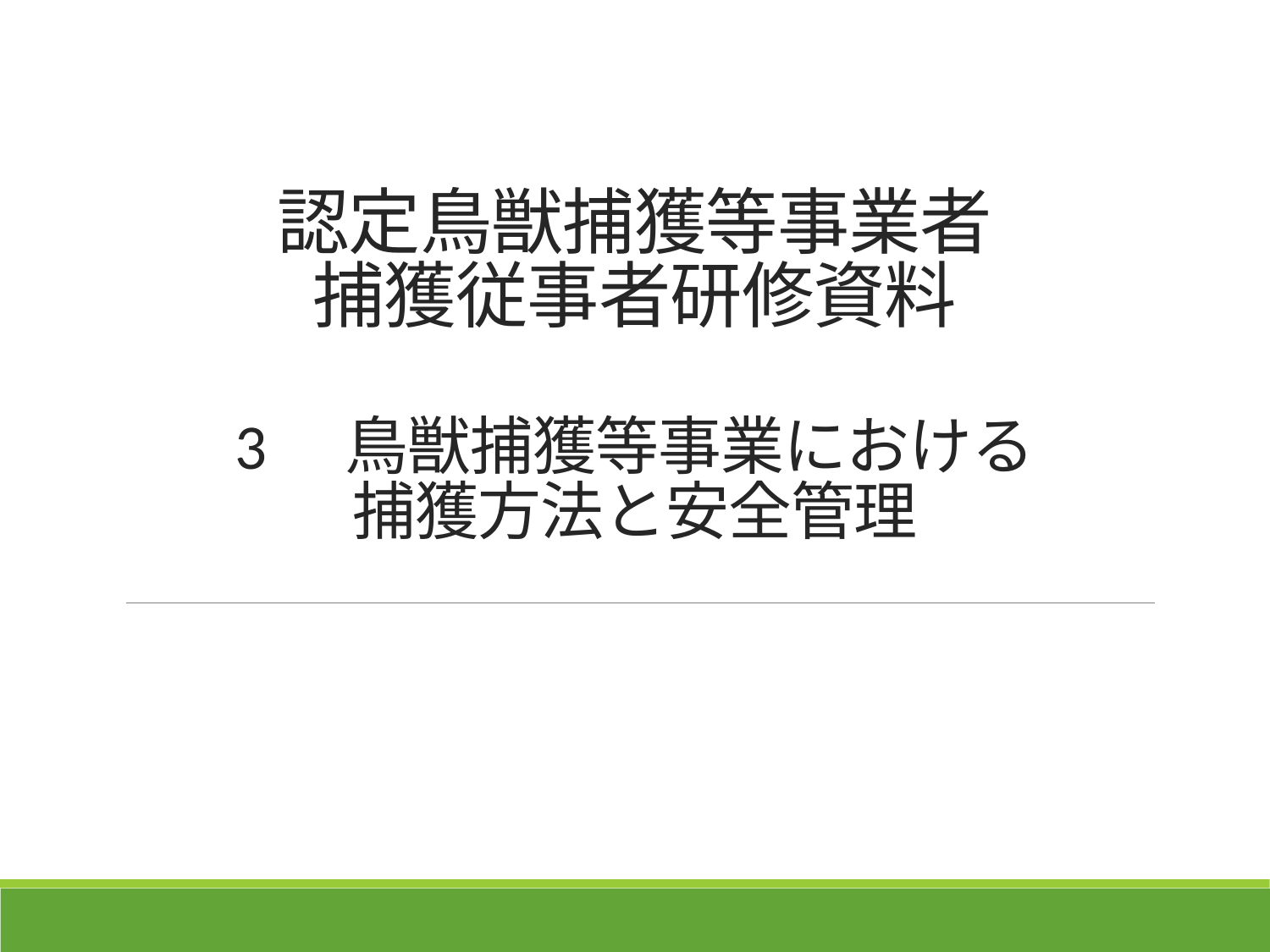

# 認定鳥獣捕獲等事業者 捕獲従事者研修資料 3　鳥獣捕獲等事業における 捕獲方法と安全管理